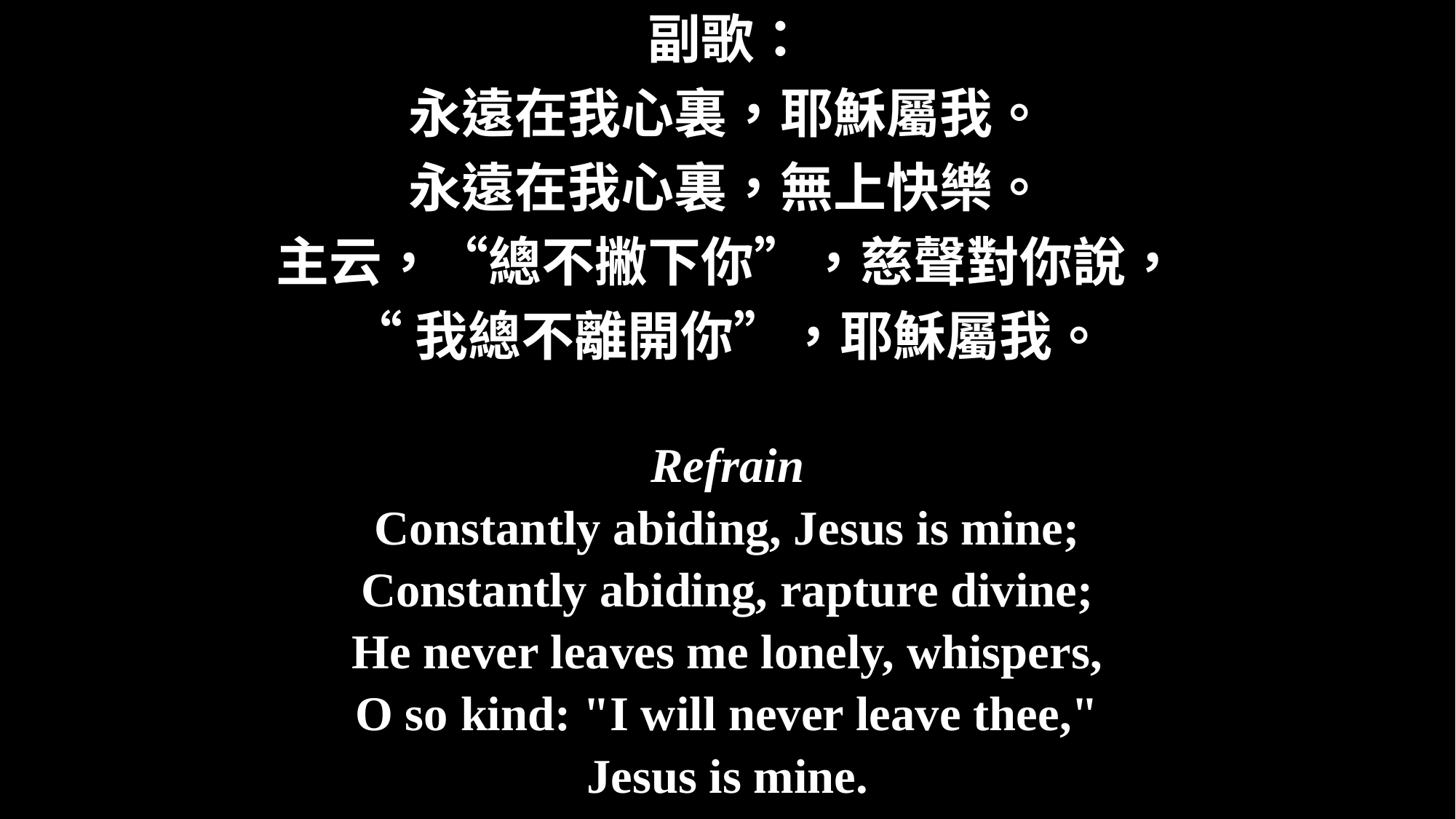

副歌：
永遠在我心裏，耶穌屬我。
永遠在我心裏，無上快樂。
主云，“總不撇下你”，慈聲對你說，
“我總不離開你”，耶穌屬我。
Refrain
Constantly abiding, Jesus is mine;
Constantly abiding, rapture divine;
He never leaves me lonely, whispers,
O so kind: "I will never leave thee,"
Jesus is mine.